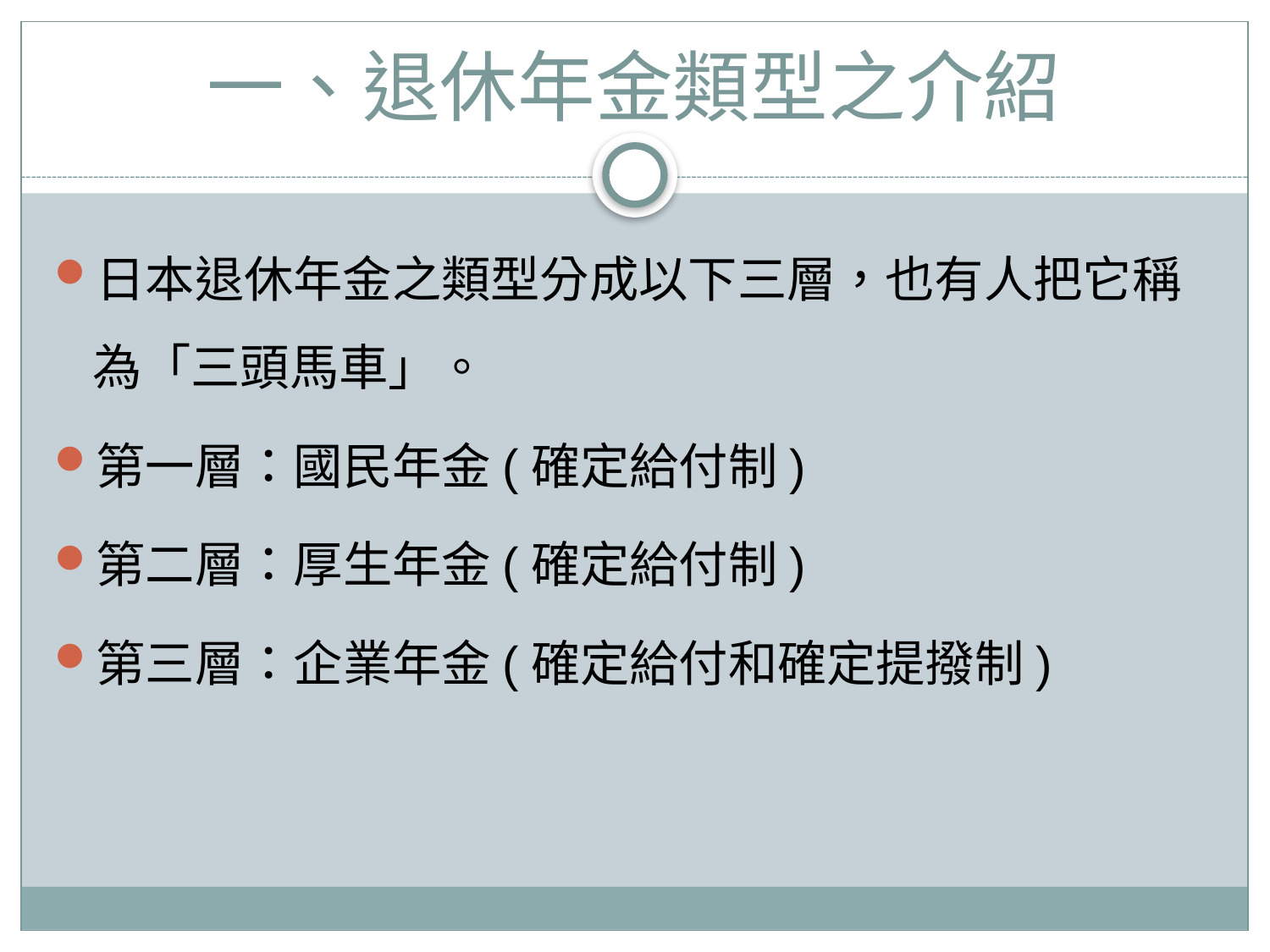

# 一、退休年金類型之介紹
日本退休年金之類型分成以下三層，也有人把它稱為「三頭馬車」。
第一層：國民年金(確定給付制)
第二層：厚生年金(確定給付制)
第三層：企業年金(確定給付和確定提撥制)